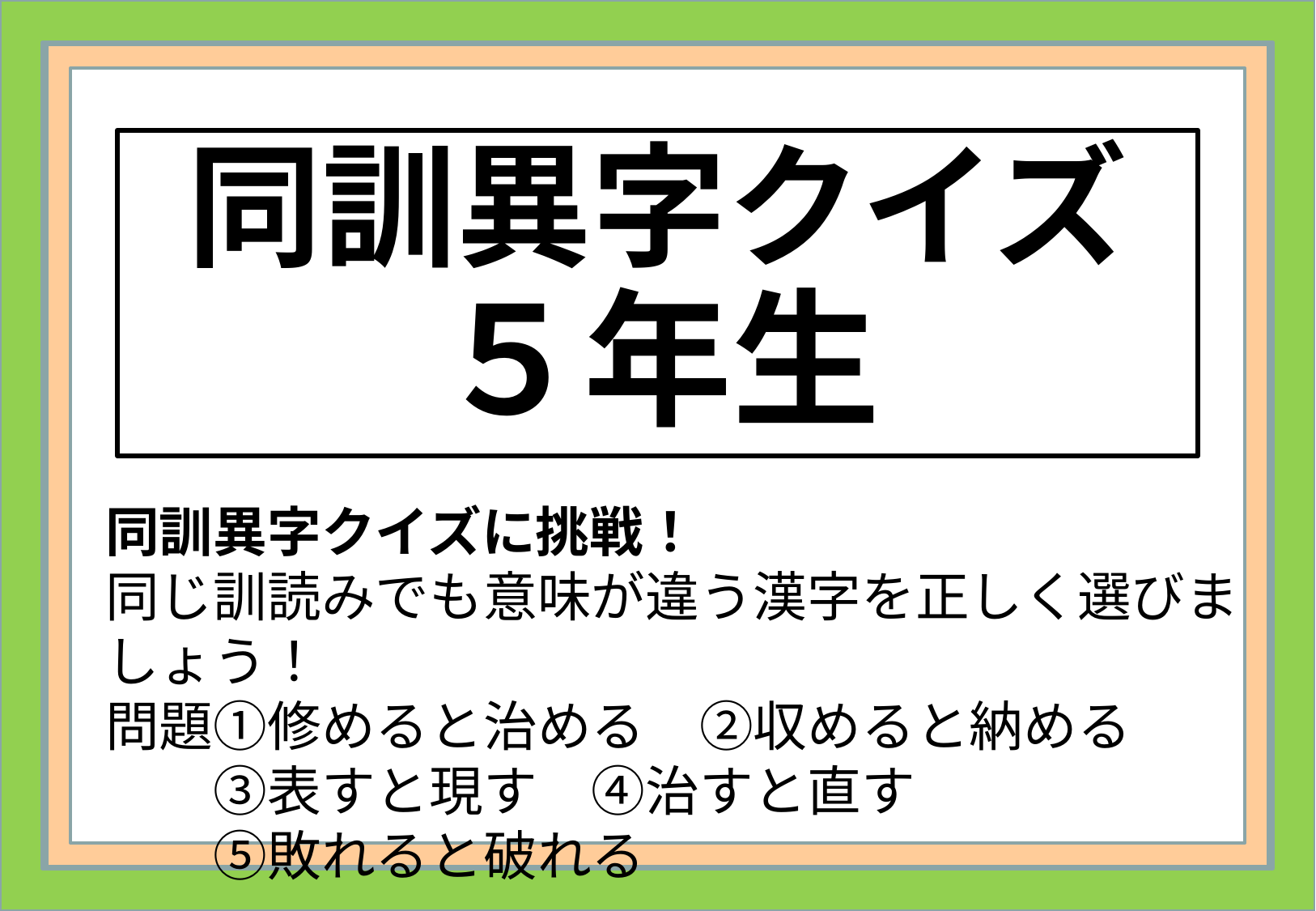

# 同訓異字クイズ ５年生
同訓異字クイズに挑戦！
同じ訓読みでも意味が違う漢字を正しく選びましょう！
問題①修めると治める　②収めると納める
　　③表すと現す　④治すと直す
　　⑤敗れると破れる